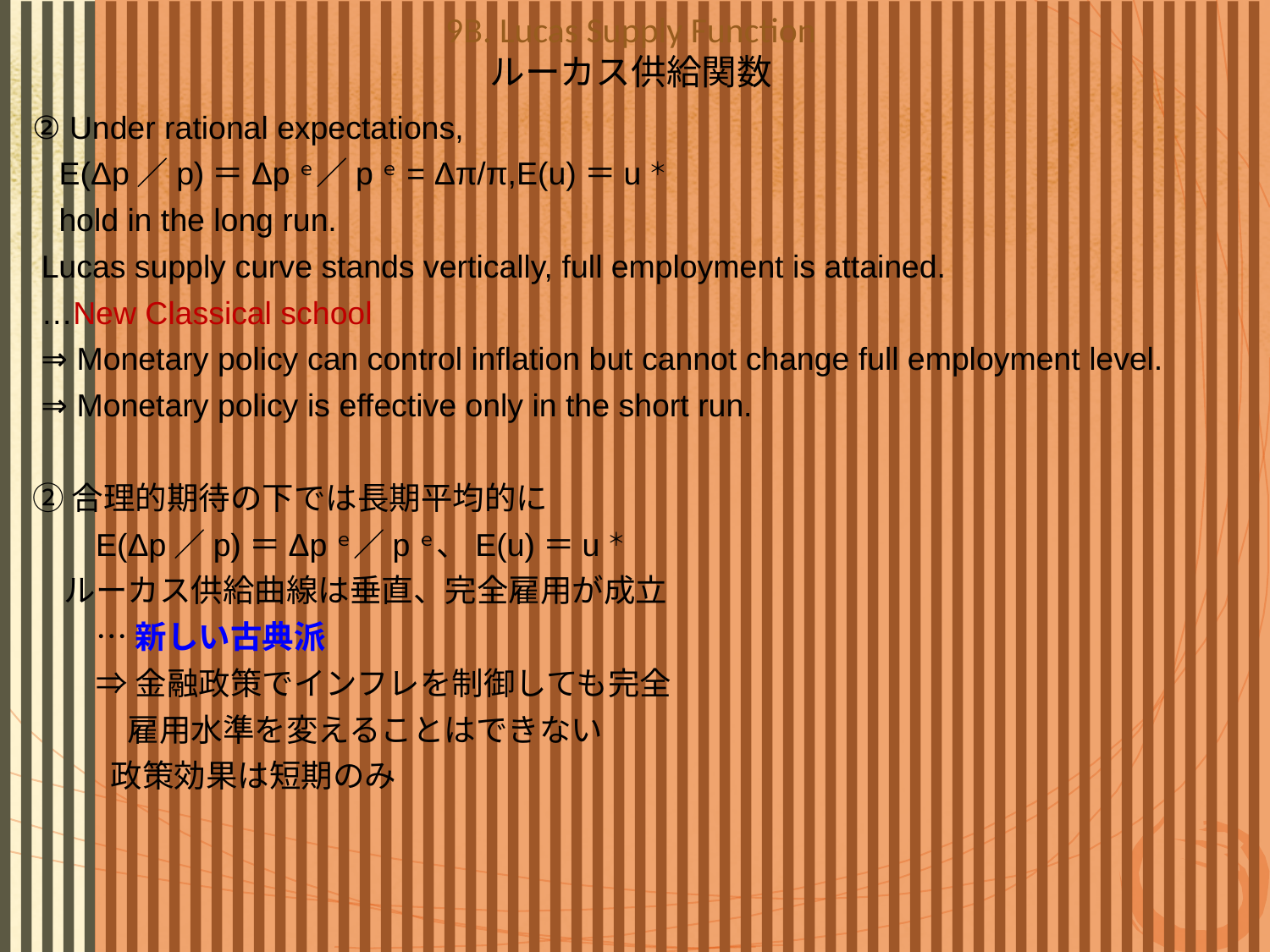

# 9B. Lucas Supply Function ルーカス供給関数
② Under rational expectations,
   E(Δp／p)＝Δpｅ／pｅ= Δπ/π,E(u)＝u＊
   hold in the long run.
 Lucas supply curve stands vertically, full employment is attained.
 …New Classical school
 ⇒ Monetary policy can control inflation but cannot change full employment level.
 ⇒ Monetary policy is effective only in the short run.

②合理的期待の下では長期平均的に
E(Δp／p)＝Δpｅ／pｅ、E(u)＝u＊
　ルーカス供給曲線は垂直、完全雇用が成立
…新しい古典派
⇒金融政策でインフレを制御しても完全
　雇用水準を変えることはできない
 政策効果は短期のみ